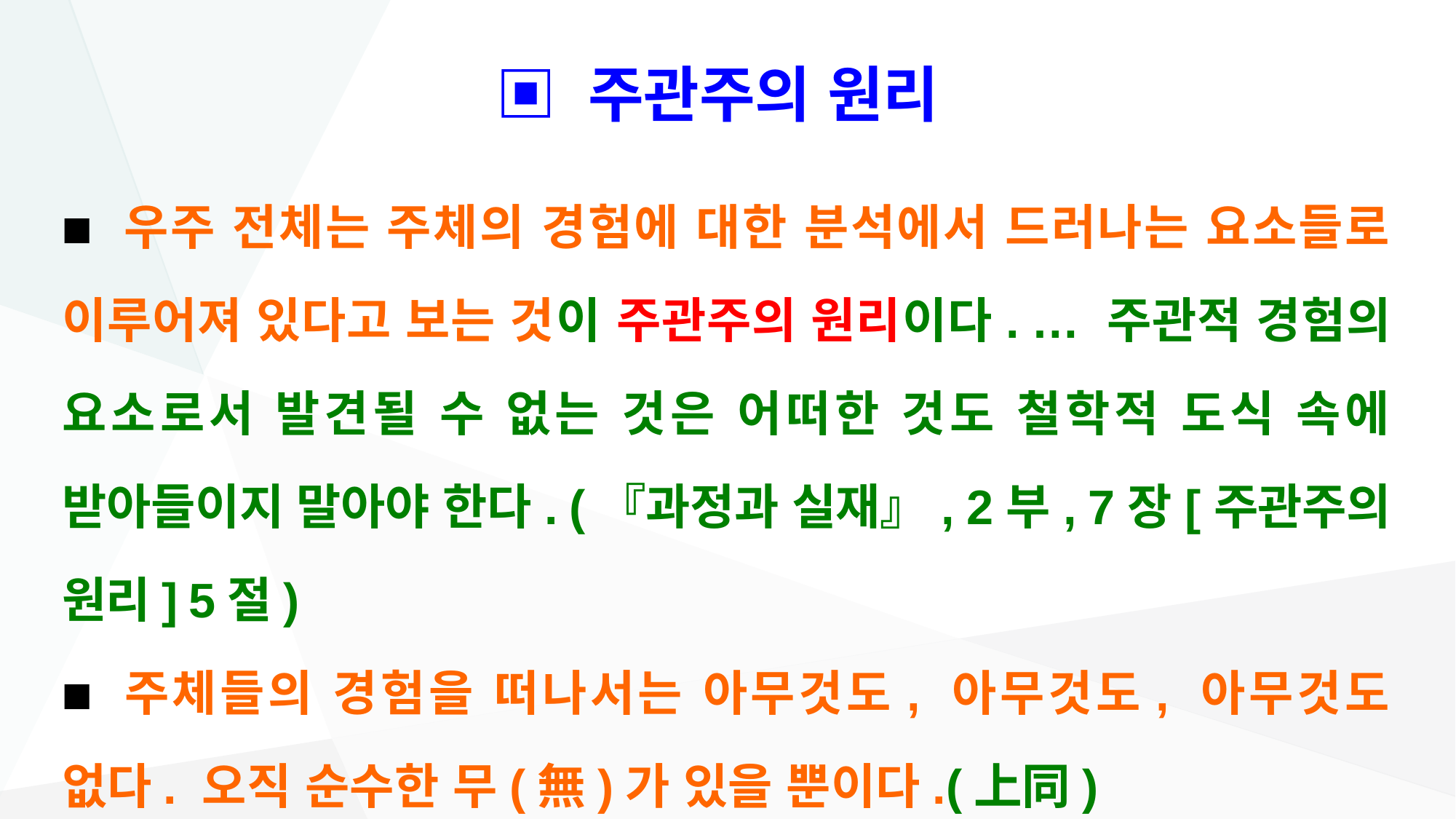

# ▣ 주관주의 원리
◼ 우주 전체는 주체의 경험에 대한 분석에서 드러나는 요소들로 이루어져 있다고 보는 것이 주관주의 원리이다. … 주관적 경험의 요소로서 발견될 수 없는 것은 어떠한 것도 철학적 도식 속에 받아들이지 말아야 한다. (『과정과 실재』, 2부, 7장[주관주의 원리] 5절)
◼ 주체들의 경험을 떠나서는 아무것도, 아무것도, 아무것도 없다. 오직 순수한 무(無)가 있을 뿐이다.(上同)